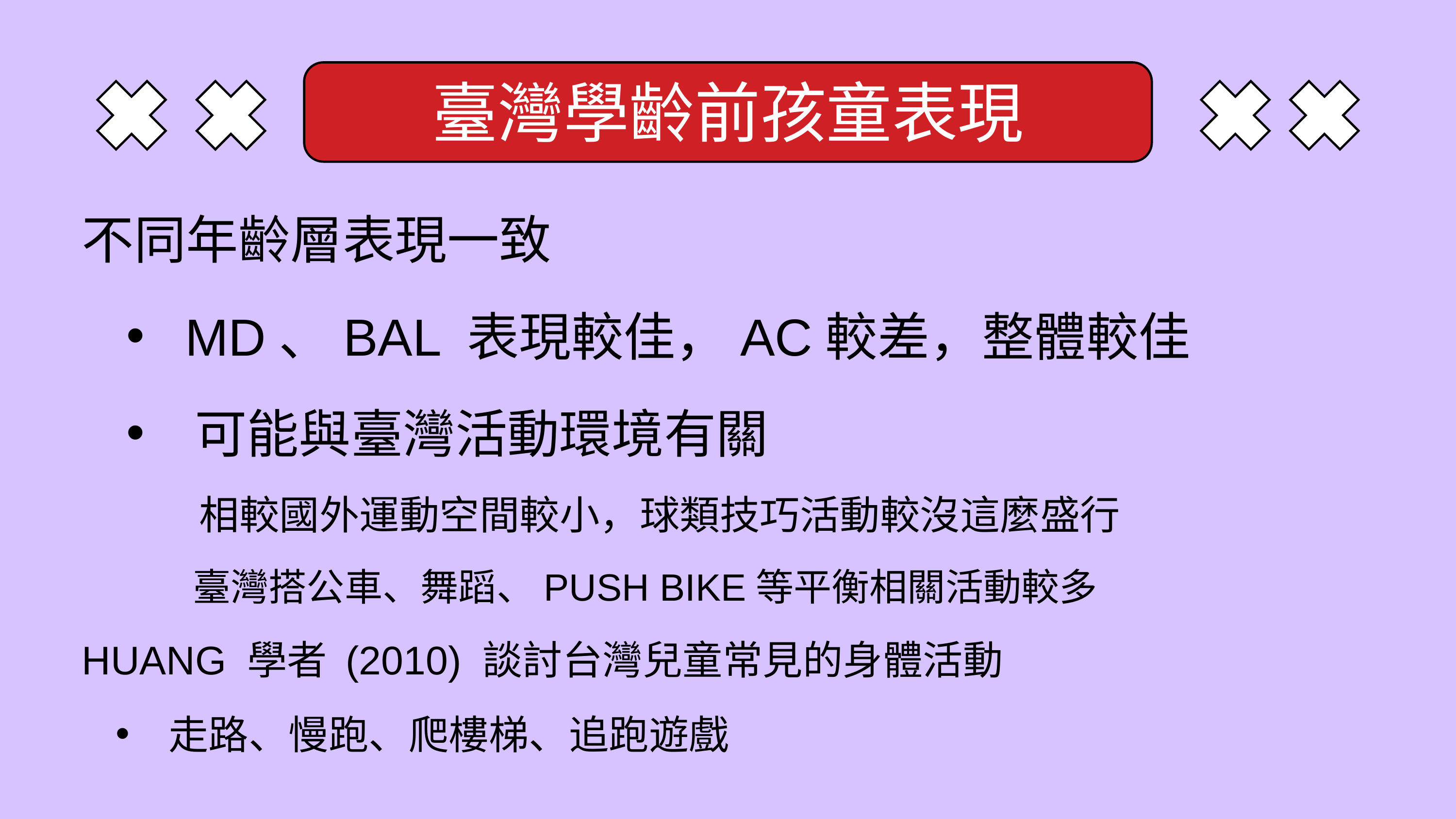

臺灣學齡前孩童表現

不同年齡層表現一致
 MD、BAL 表現較佳，AC較差，整體較佳
 可能與臺灣活動環境有關
            相較國外運動空間較小，球類技巧活動較沒這麼盛行
            臺灣搭公車、舞蹈、PUSH BIKE等平衡相關活動較多
HUANG 學者 (2010) 談討台灣兒童常見的身體活動
 走路、慢跑、爬樓梯、追跑遊戲